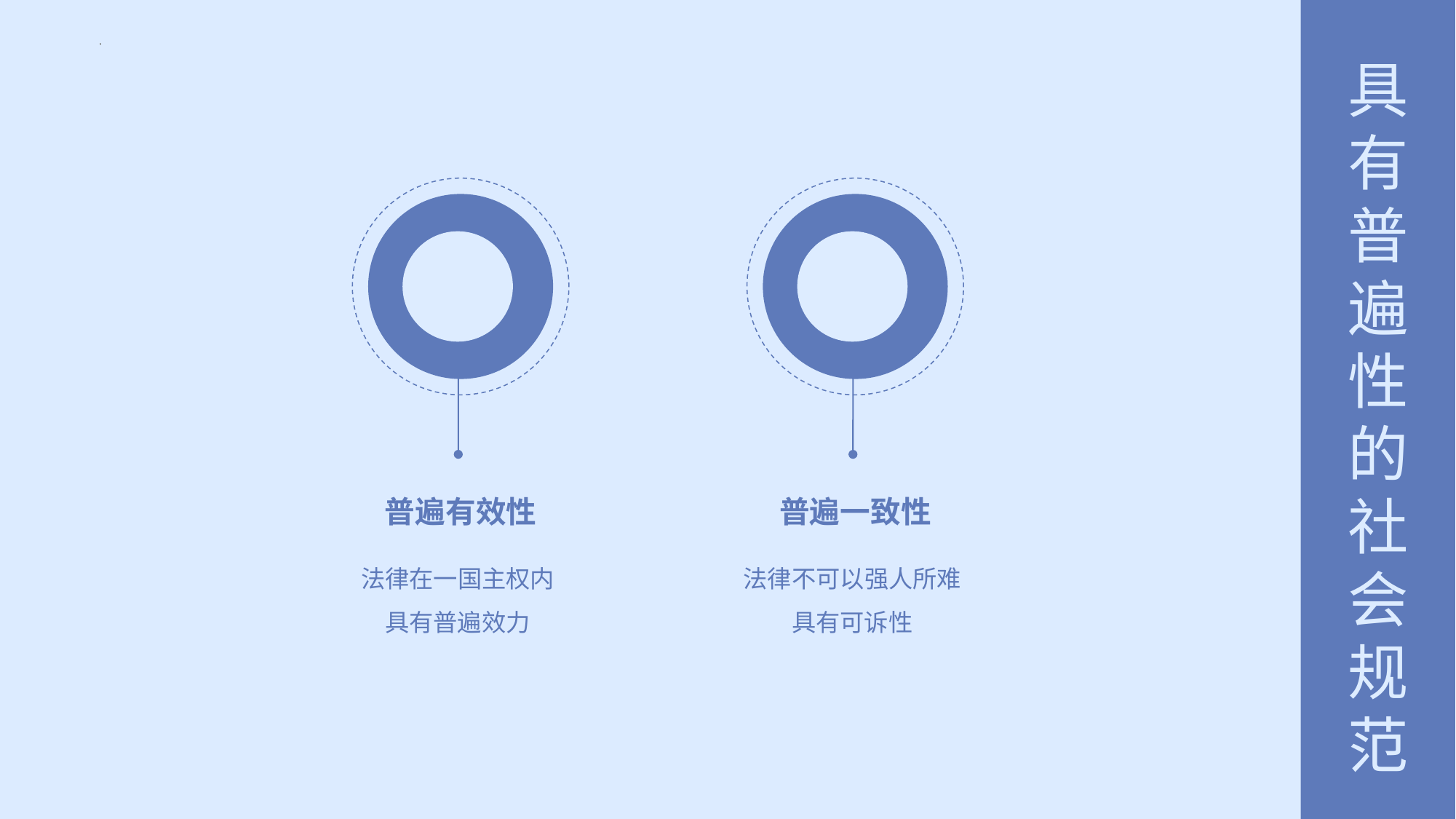

具
有
普
遍
性
的
社
会
规
范

普遍有效性
法律在一国主权内
具有普遍效力

普遍一致性
法律不可以强人所难
具有可诉性